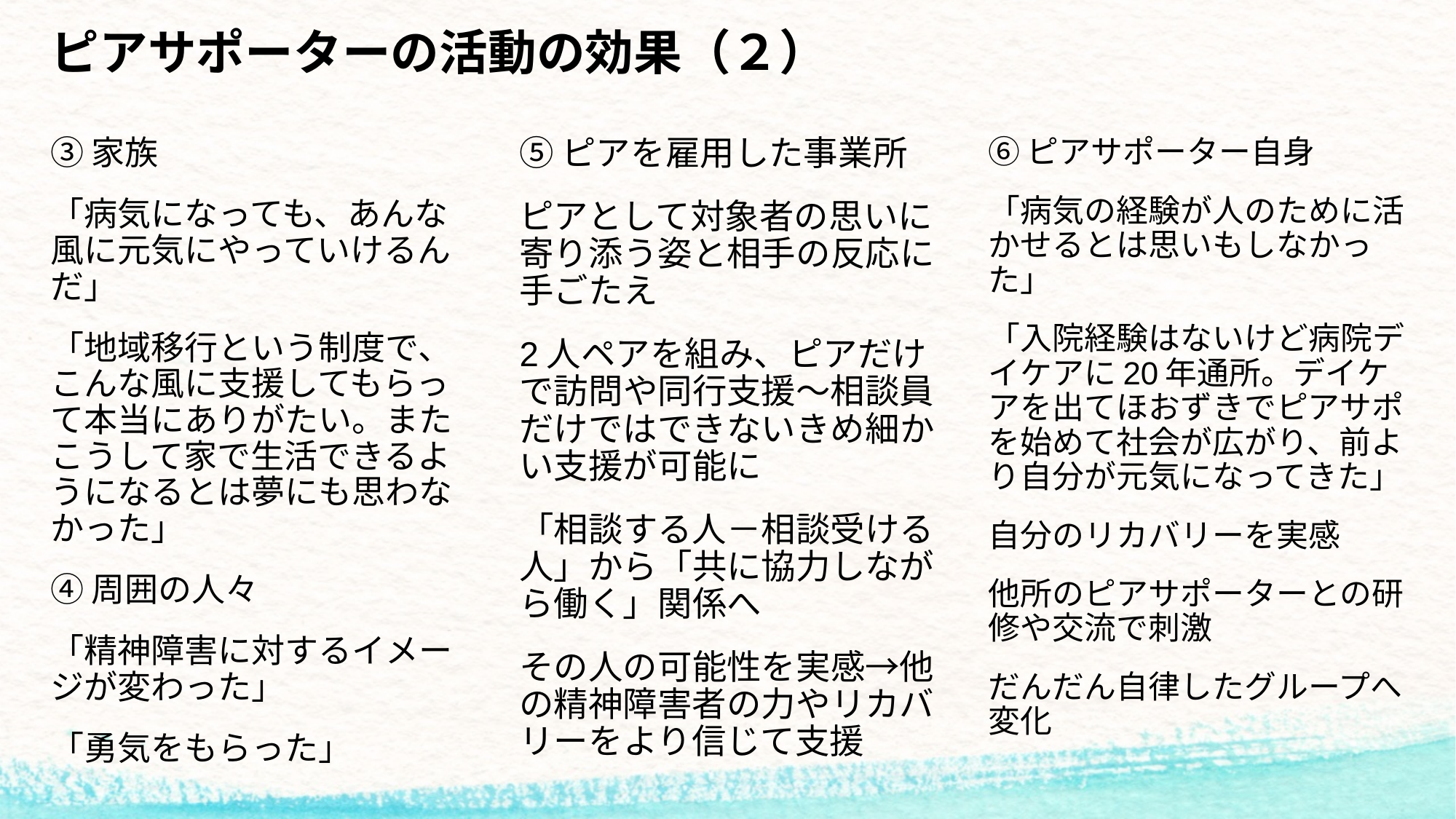

# ピアサポーターの活動の効果（２）

⑤ピアを雇用した事業所
ピアとして対象者の思いに寄り添う姿と相手の反応に手ごたえ
2人ペアを組み、ピアだけで訪問や同行支援～相談員だけではできないきめ細かい支援が可能に
「相談する人－相談受ける人」から「共に協力しながら働く」関係へ
その人の可能性を実感→他の精神障害者の力やリカバリーをより信じて支援

⑥ピアサポーター自身
「病気の経験が人のために活かせるとは思いもしなかった」
「入院経験はないけど病院デイケアに20年通所。デイケアを出てほおずきでピアサポを始めて社会が広がり、前より自分が元気になってきた」
自分のリカバリーを実感
他所のピアサポーターとの研修や交流で刺激
だんだん自律したグループへ変化
③家族
「病気になっても、あんな風に元気にやっていけるんだ」
「地域移行という制度で、こんな風に支援してもらって本当にありがたい。またこうして家で生活できるようになるとは夢にも思わなかった」
④周囲の人々
「精神障害に対するイメージが変わった」
「勇気をもらった」